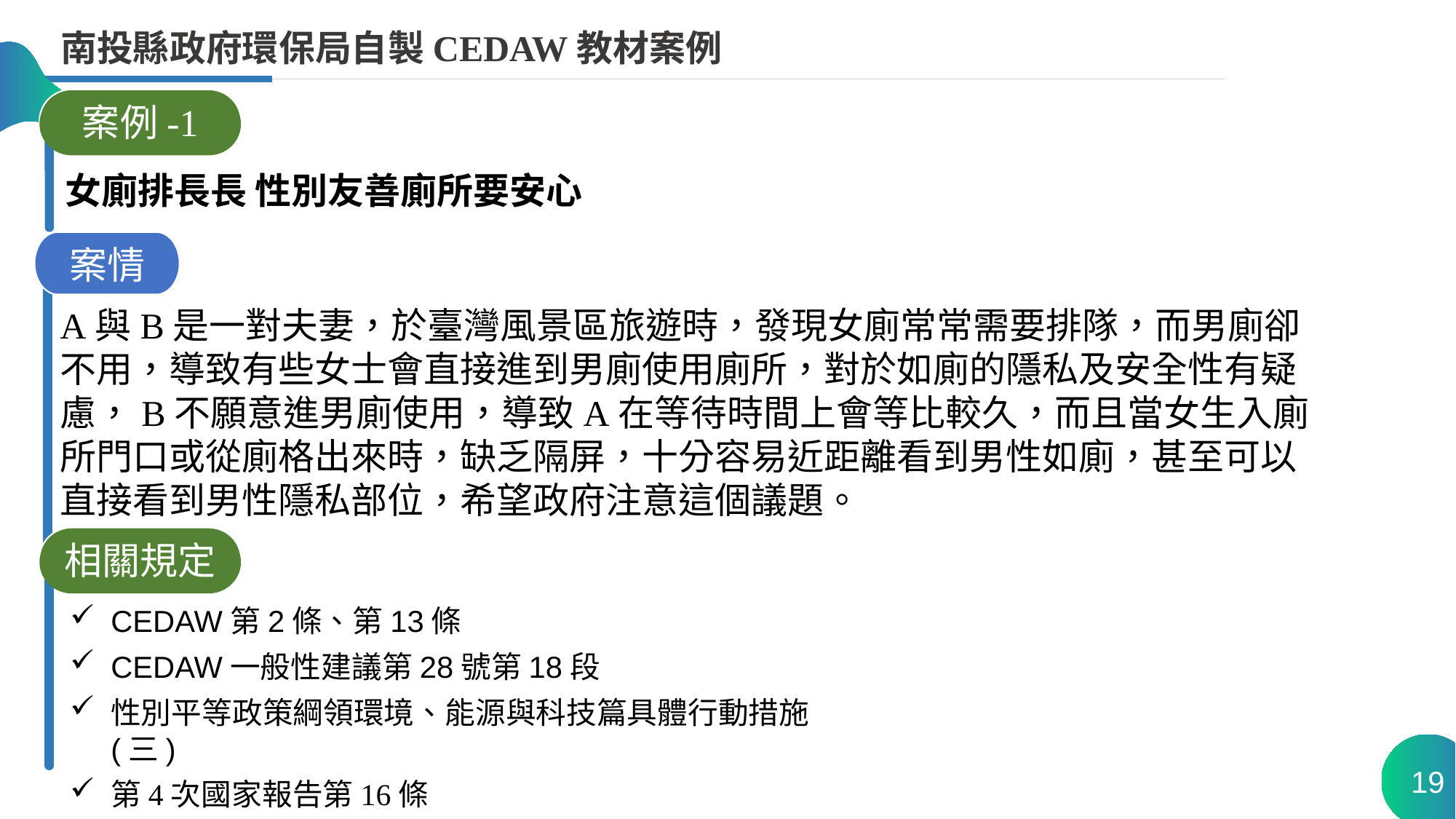

南投縣政府環保局自製CEDAW教材案例

案例-1
女廁排長長 性別友善廁所要安心

案情
A與B是一對夫妻，於臺灣風景區旅遊時，發現女廁常常需要排隊，而男廁卻不用，導致有些女士會直接進到男廁使用廁所，對於如廁的隱私及安全性有疑慮，B不願意進男廁使用，導致A在等待時間上會等比較久，而且當女生入廁所門口或從廁格出來時，缺乏隔屏，十分容易近距離看到男性如廁，甚至可以直接看到男性隱私部位，希望政府注意這個議題。

相關規定
CEDAW第2條、第13條
CEDAW一般性建議第28號第18段
性別平等政策綱領環境、能源與科技篇具體行動措施(三)
第4次國家報告第16條